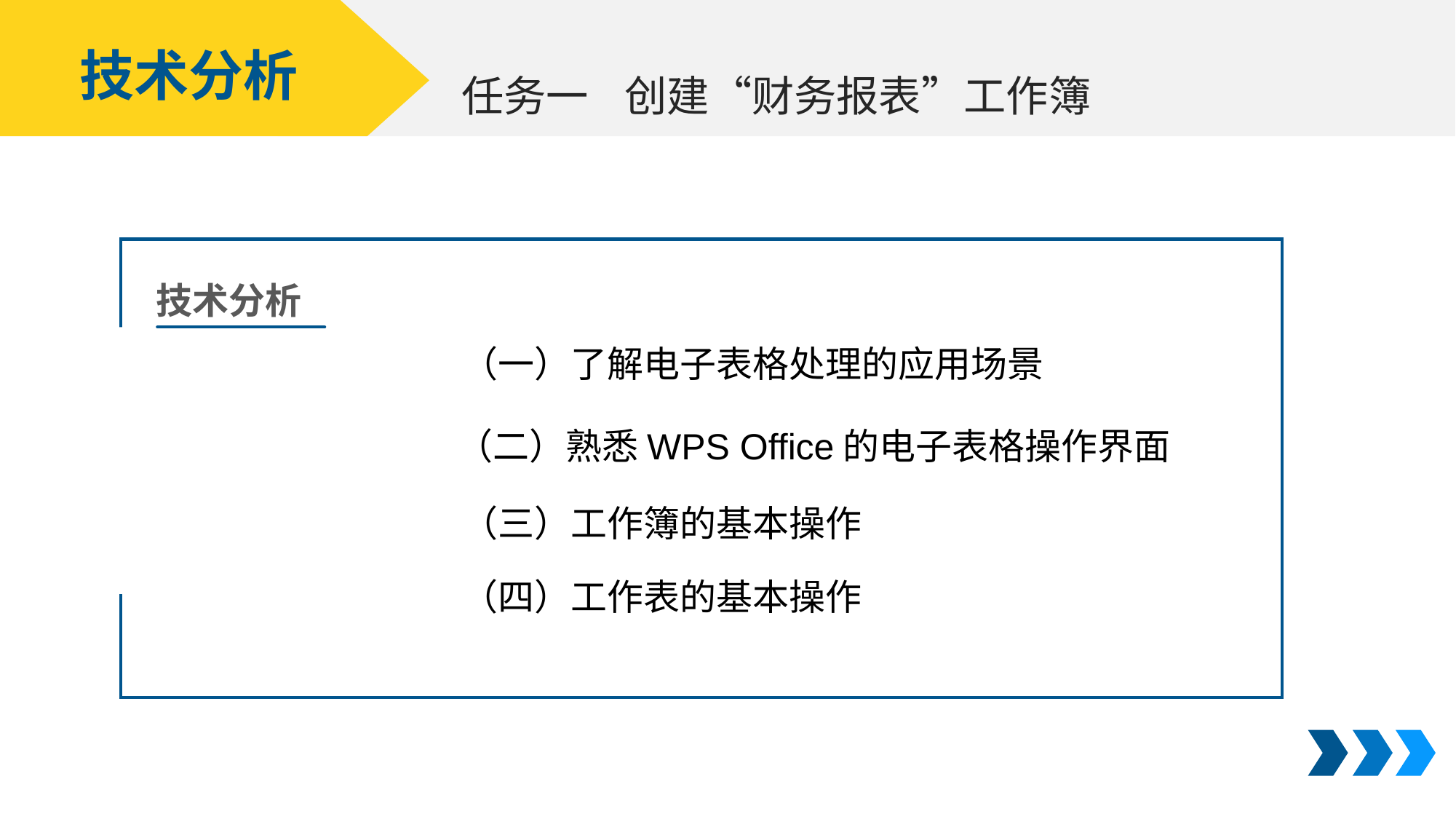

技术分析
创建“财务报表”工作簿
任务一

技术分析

（一）了解电子表格处理的应用场景
（二）熟悉WPS Office的电子表格操作界面
（三）工作簿的基本操作
（四）工作表的基本操作